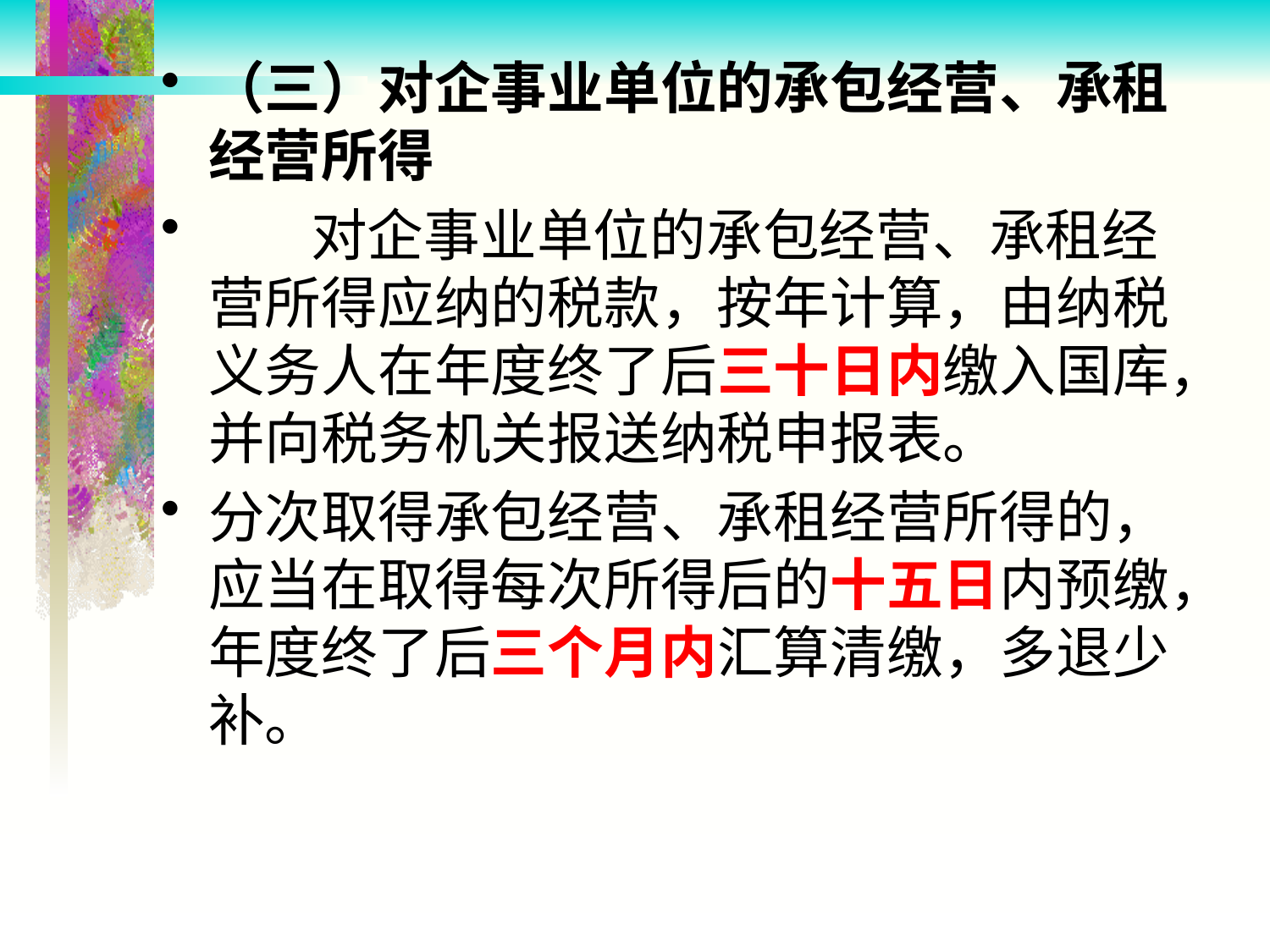

（三）对企事业单位的承包经营、承租经营所得
       对企事业单位的承包经营、承租经营所得应纳的税款，按年计算，由纳税义务人在年度终了后三十日内缴入国库，并向税务机关报送纳税申报表。
分次取得承包经营、承租经营所得的，应当在取得每次所得后的十五日内预缴，年度终了后三个月内汇算清缴，多退少补。